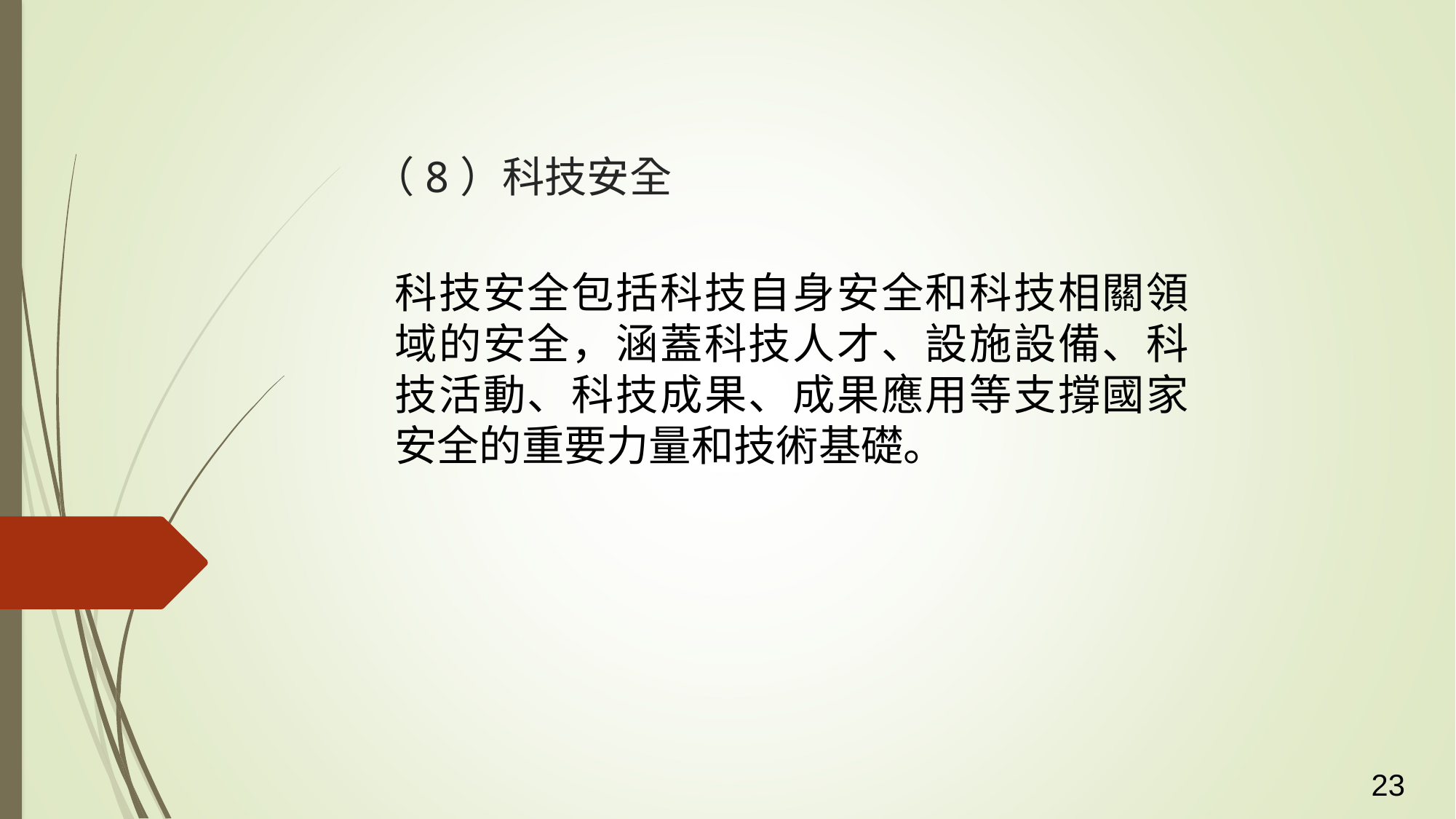

# （8）科技安全
科技安全包括科技自身安全和科技相關領域的安全，涵蓋科技人才、設施設備、科技活動、科技成果、成果應用等支撐國家安全的重要力量和技術基礎。
23